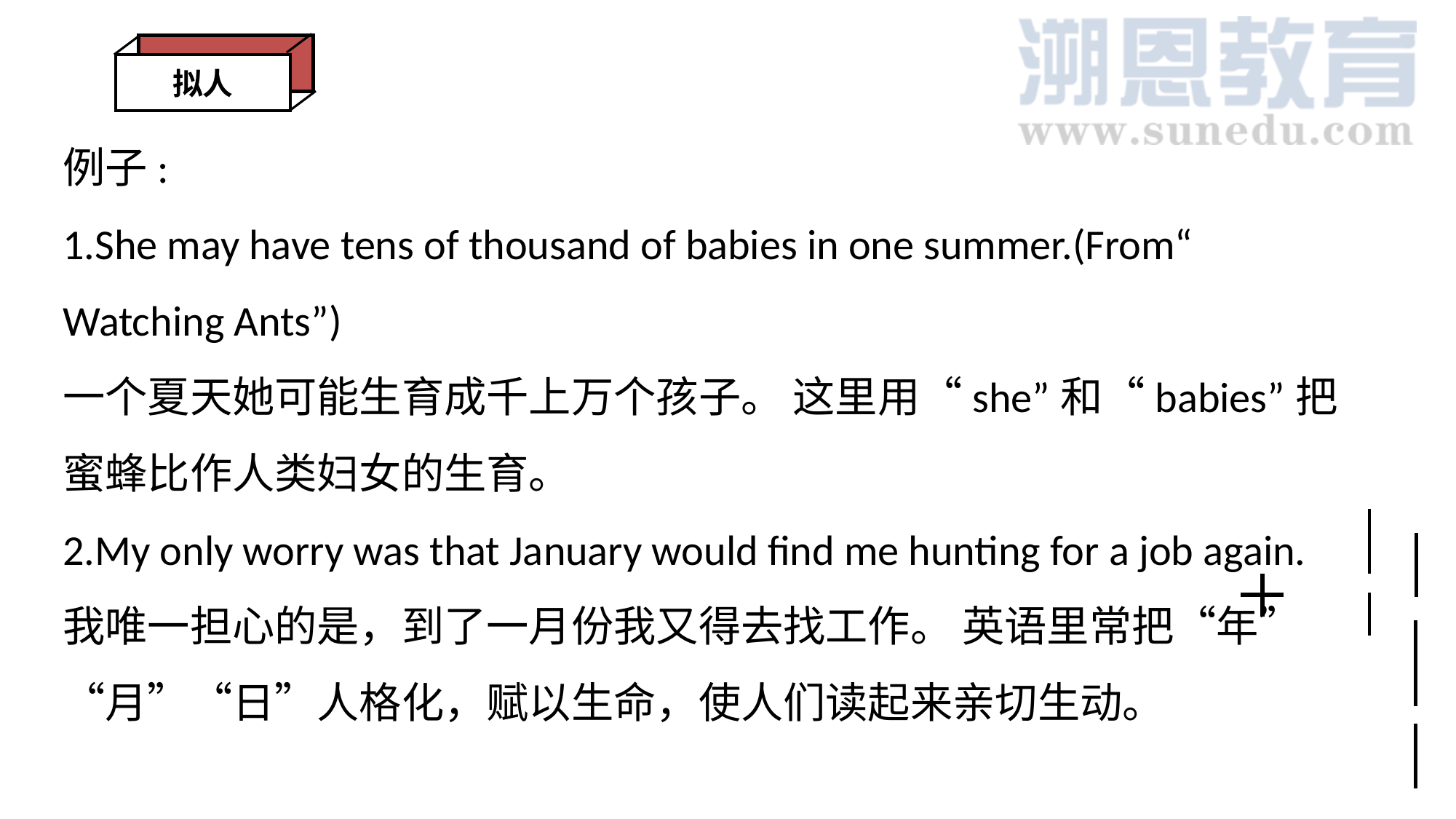

拟人
例子:
1.She may have tens of thousand of babies in one summer.(From“ Watching Ants”)
一个夏天她可能生育成千上万个孩子。 这里用“she”和“babies”把蜜蜂比作人类妇女的生育。
2.My only worry was that January would find me hunting for a job again. 我唯一担心的是，到了一月份我又得去找工作。 英语里常把“年”“月”“日”人格化，赋以生命，使人们读起来亲切生动。